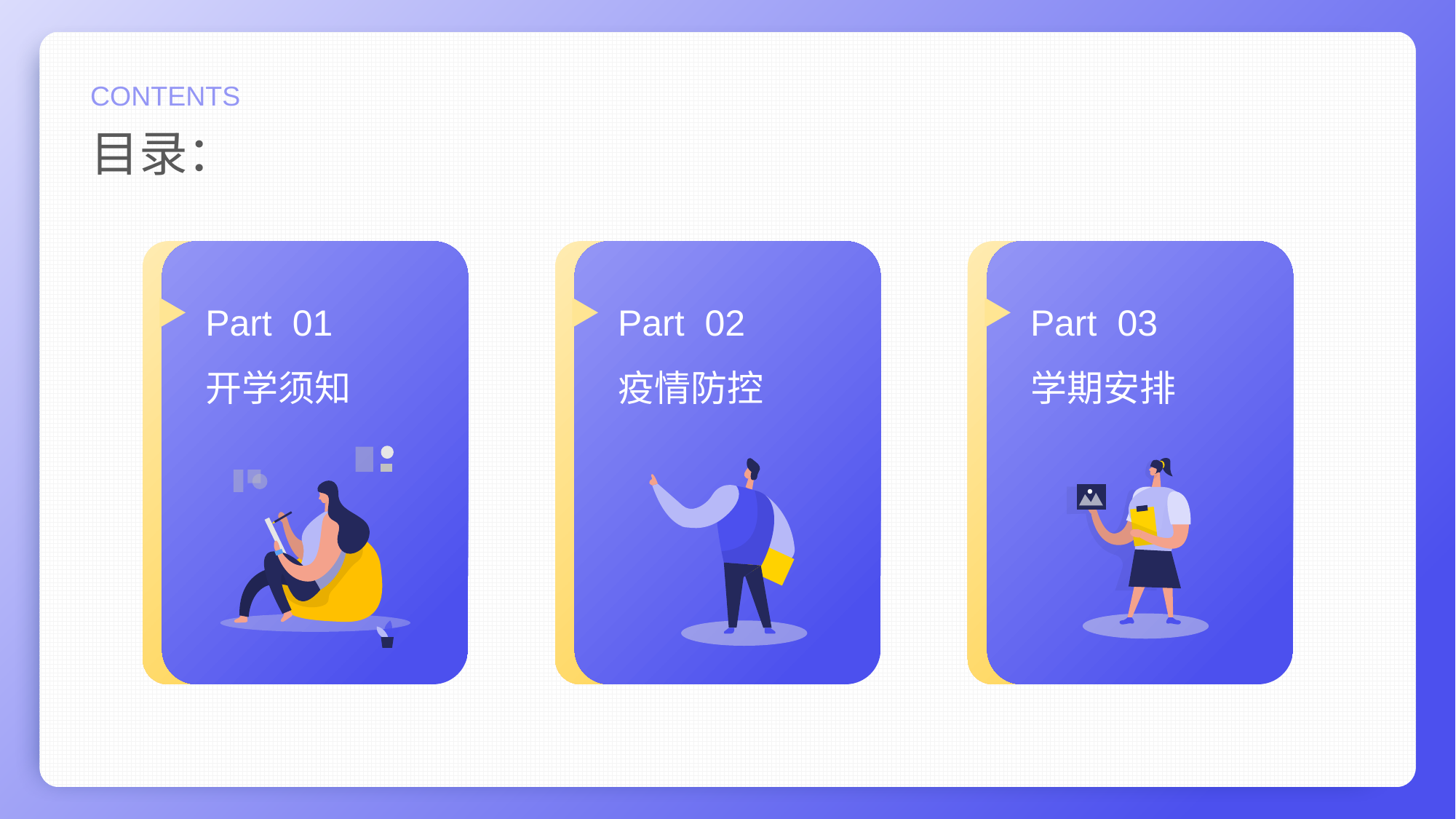

Part  01
开学须知
Part  02
疫情防控
Part  03
学期安排